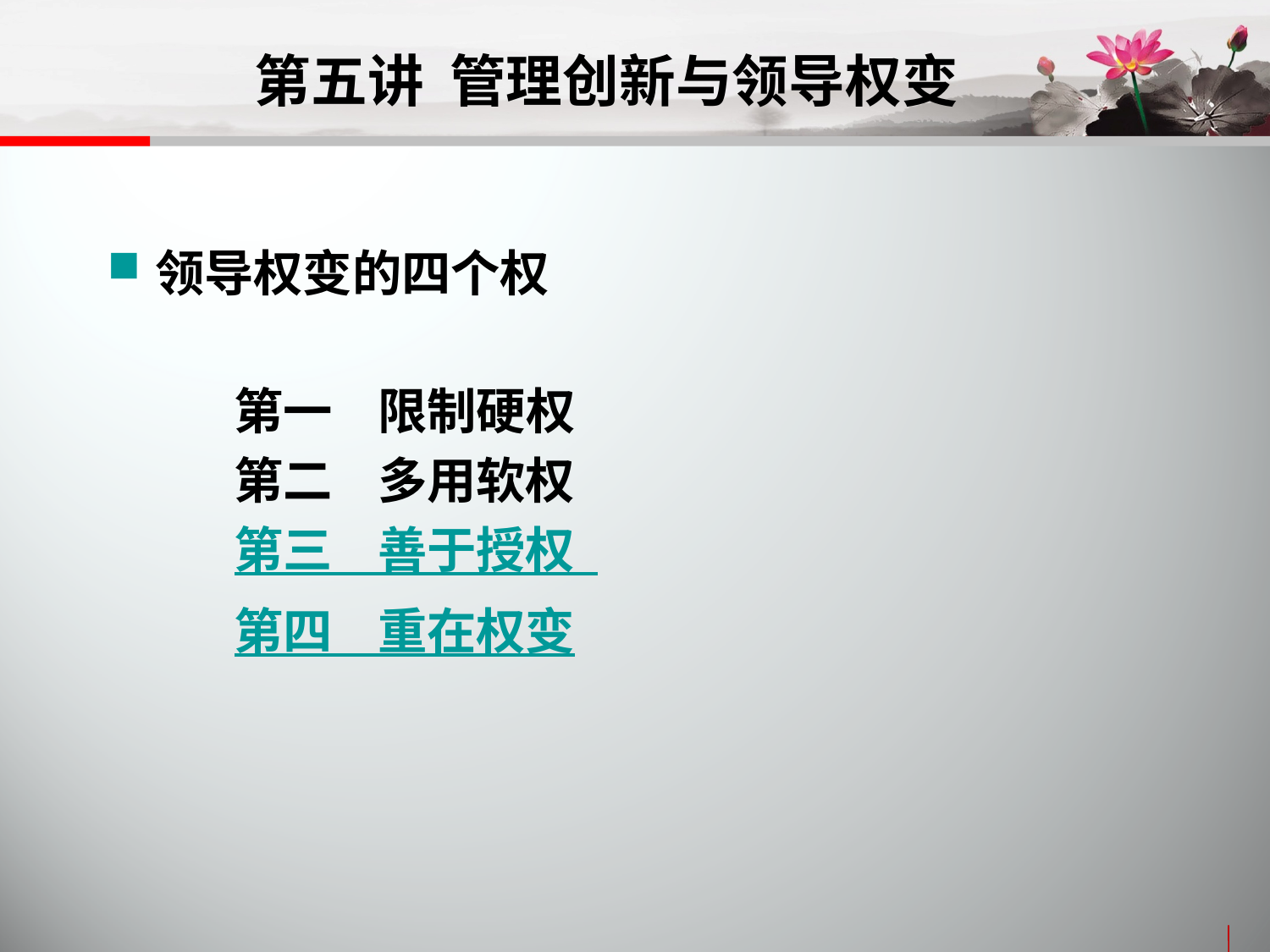

# 第五讲  管理创新与领导权变
领导权变的四个权

第一    限制硬权
第二    多用软权
第三    善于授权
第四    重在权变